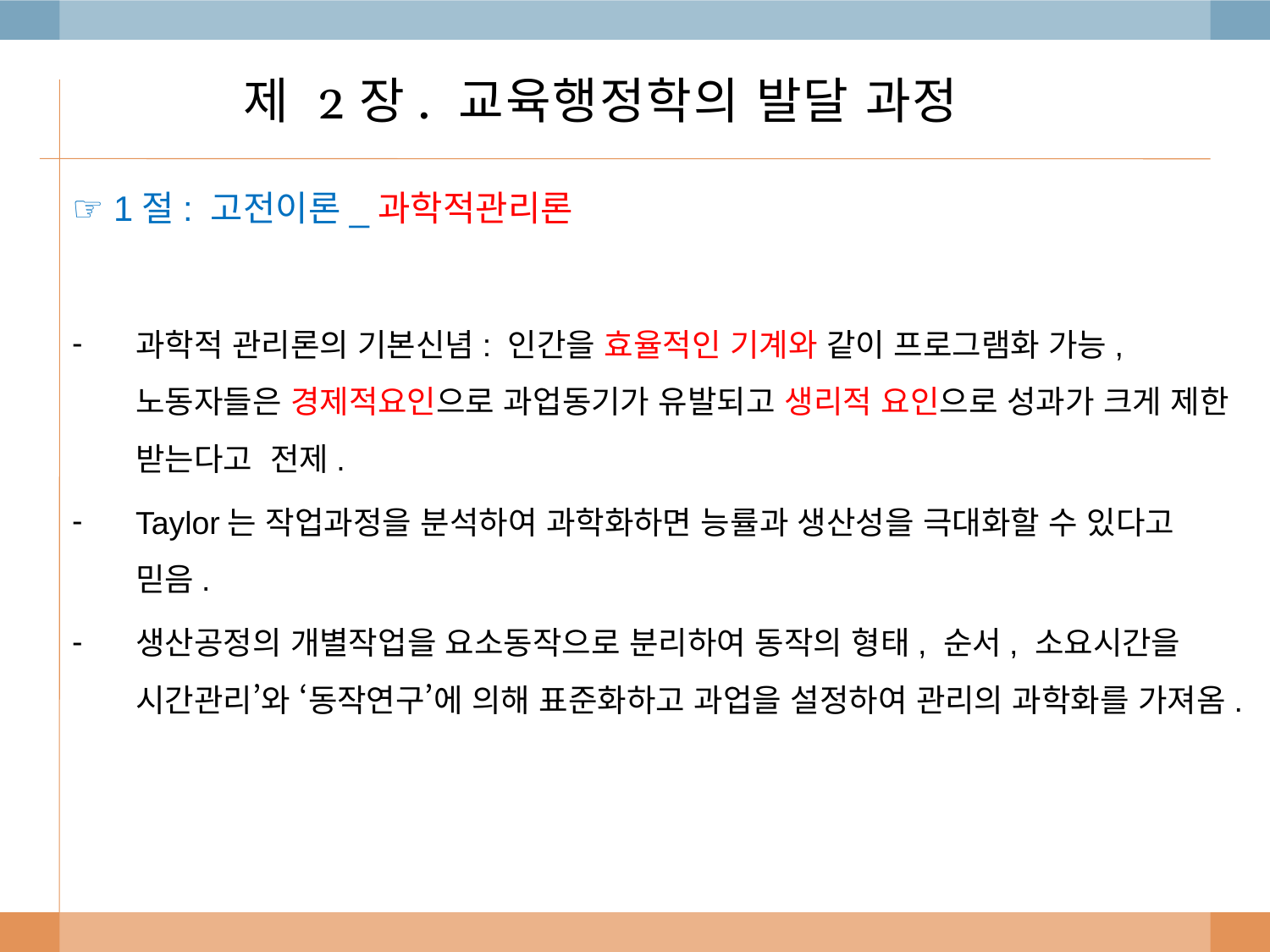

# 제 2장. 교육행정학의 발달 과정
☞ 1절: 고전이론_과학적관리론

과학적 관리론의 기본신념: 인간을 효율적인 기계와 같이 프로그램화 가능, 노동자들은 경제적요인으로 과업동기가 유발되고 생리적 요인으로 성과가 크게 제한 받는다고  전제.
Taylor는 작업과정을 분석하여 과학화하면 능률과 생산성을 극대화할 수 있다고 믿음.
생산공정의 개별작업을 요소동작으로 분리하여 동작의 형태, 순서, 소요시간을 시간관리’와 ‘동작연구’에 의해 표준화하고 과업을 설정하여 관리의 과학화를 가져옴.